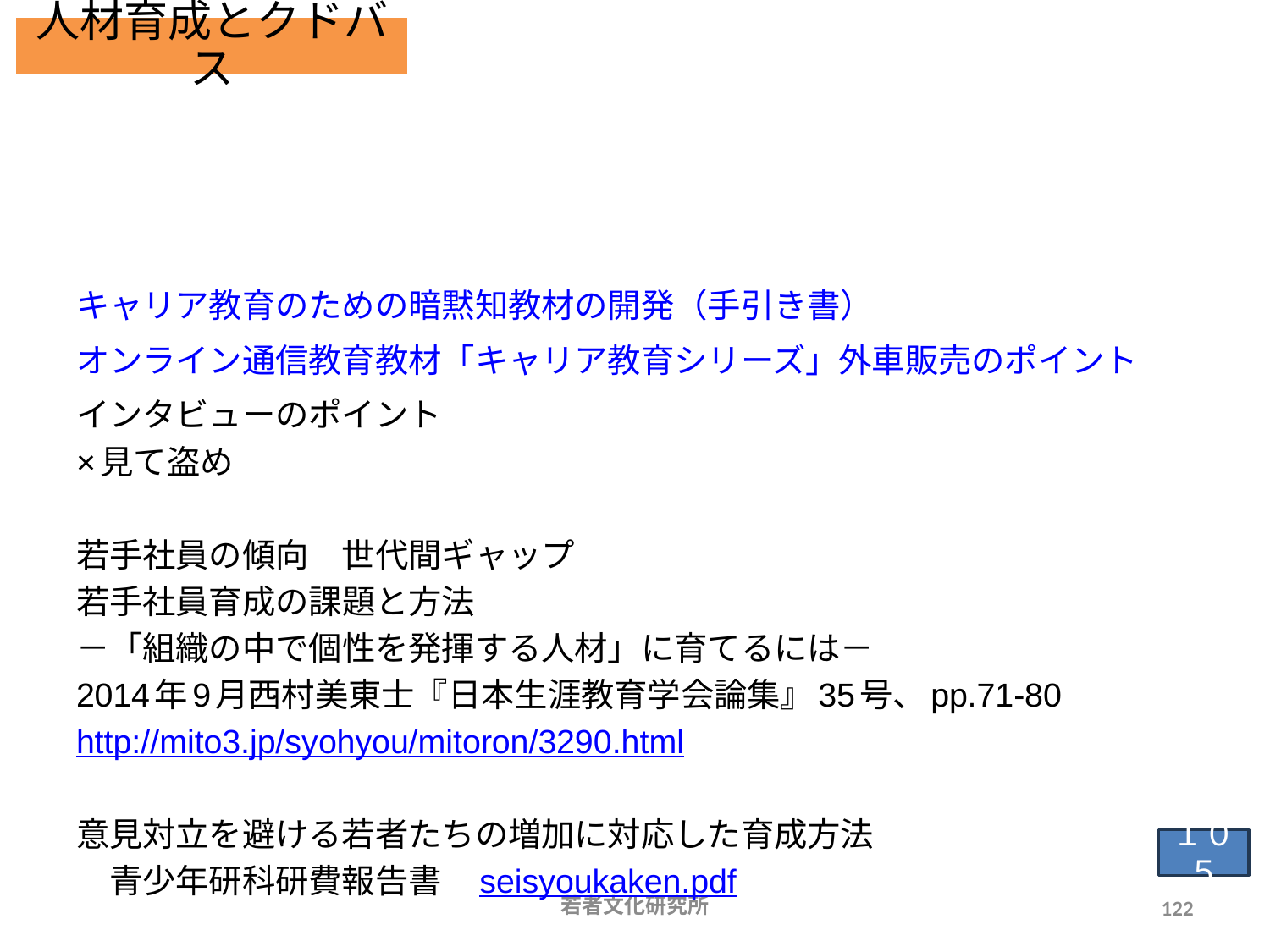

人材育成とクドバス
# 社会教育指導者の育成 カン・コツ見える化のカン・コツ
キャリア教育のための暗黙知教材の開発（手引き書）
オンライン通信教育教材「キャリア教育シリーズ」外車販売のポイント
インタビューのポイント
×見て盗め

若手社員の傾向　世代間ギャップ
若手社員育成の課題と方法
－「組織の中で個性を発揮する人材」に育てるには－
2014年9月西村美東士『日本生涯教育学会論集』35号、pp.71-80
http://mito3.jp/syohyou/mitoron/3290.html

意見対立を避ける若者たちの増加に対応した育成方法
　青少年研科研費報告書　seisyoukaken.pdf
１０５
若者文化研究所
122